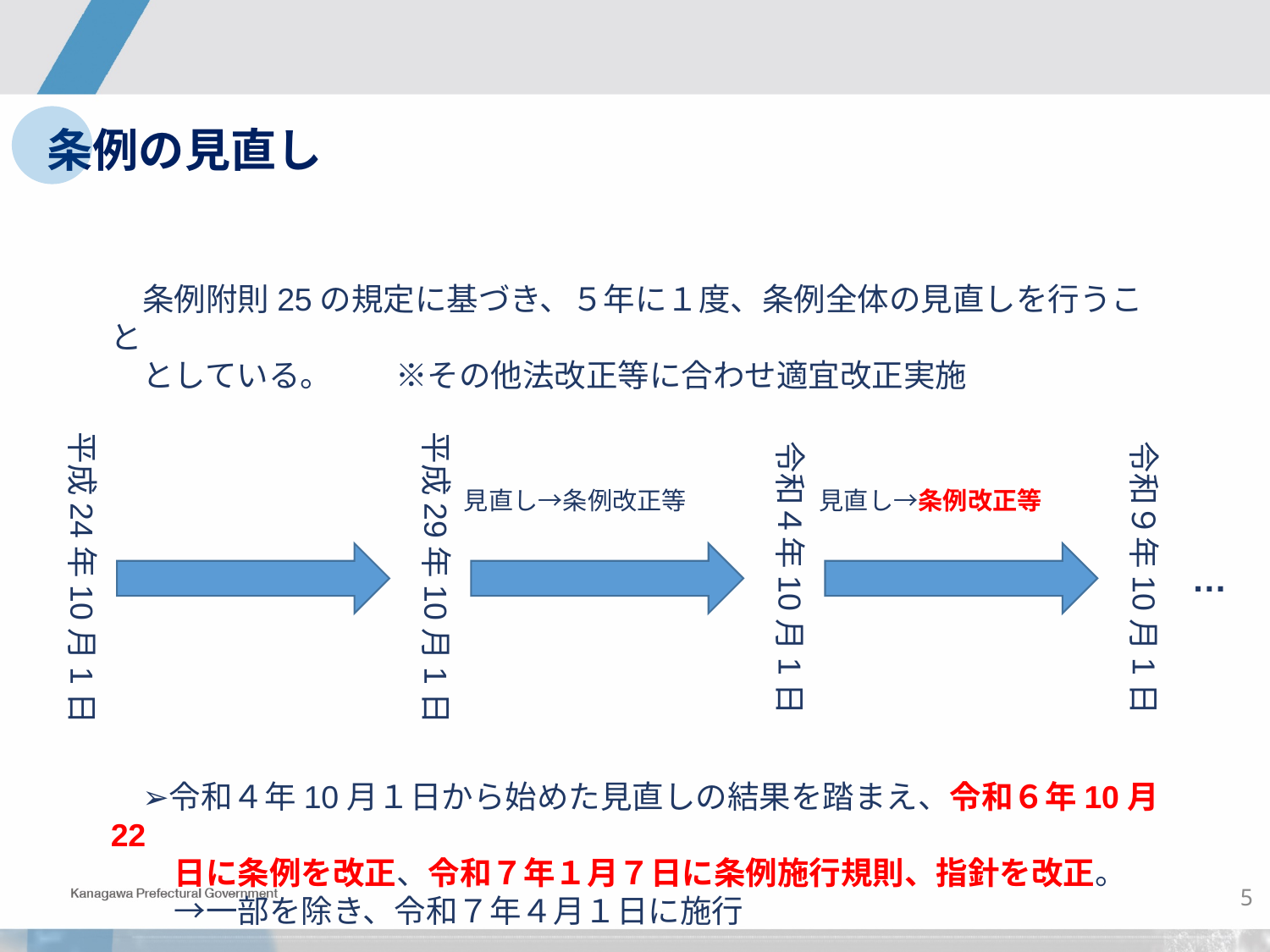

条例の見直し
　条例附則25の規定に基づき、５年に１度、条例全体の見直しを行うこと
　としている。　　※その他法改正等に合わせ適宜改正実施
平成24年10月1日
平成29年10月1日
令和４年10月1日
令和９年10月1日

見直し→条例改正等
見直し→条例改正等
…
　➢令和４年10月１日から始めた見直しの結果を踏まえ、令和６年10月22
　　日に条例を改正、令和７年１月７日に条例施行規則、指針を改正。
　　→一部を除き、令和７年４月１日に施行
5